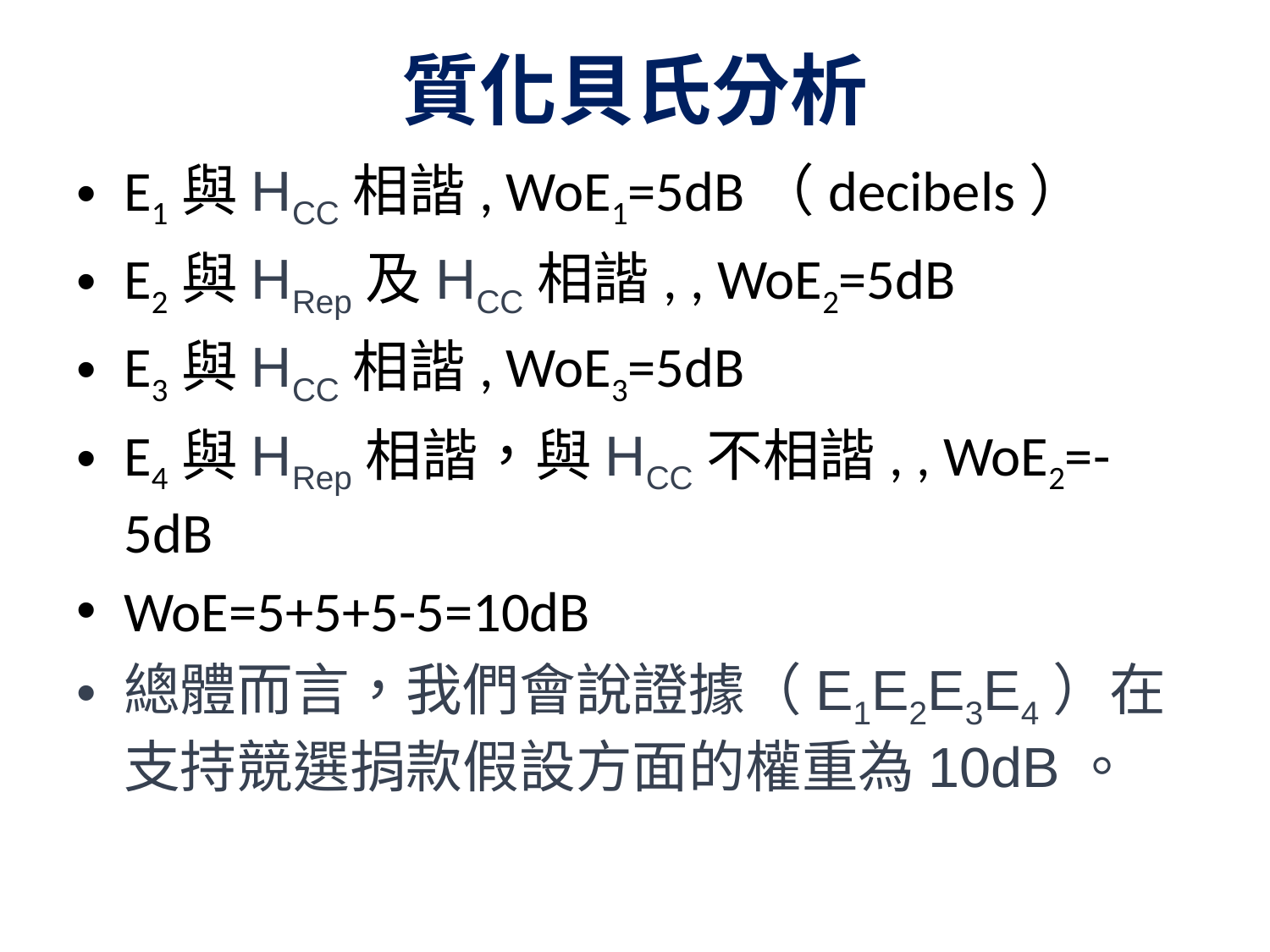

# 質化貝氏分析
E1與HCC相諧, WoE1=5dB（decibels）
E2與HRep及HCC相諧, , WoE2=5dB
E3與HCC相諧, WoE3=5dB
E4與HRep相諧，與HCC不相諧, , WoE2=-5dB
WoE=5+5+5-5=10dB
總體而言，我們會說證據（E1E2E3E4）在支持競選捐款假設方面的權重為10dB。